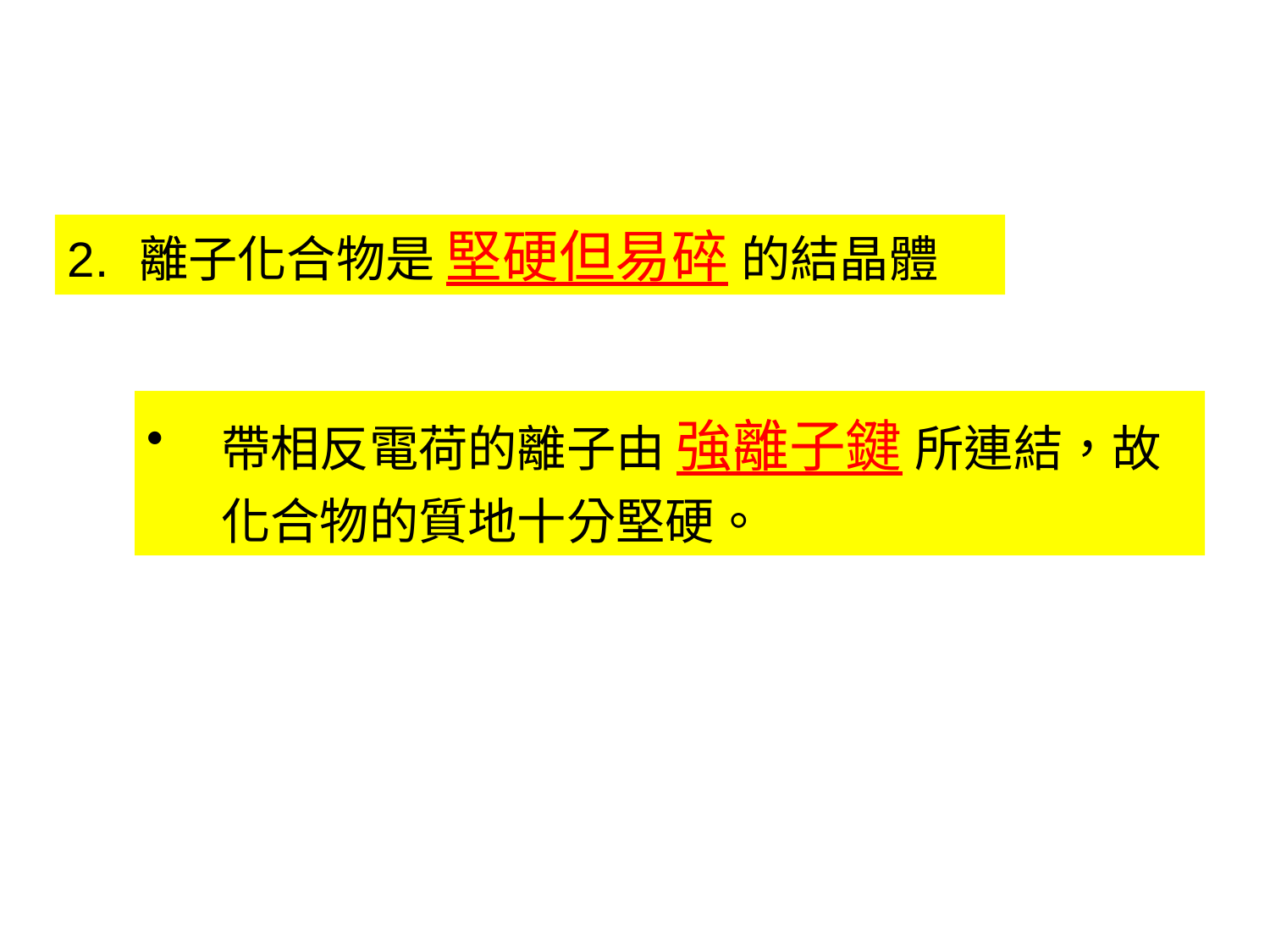

2.	離子化合物是 堅硬但易碎 的結晶體
帶相反電荷的離子由 強離子鍵 所連結，故化合物的質地十分堅硬。